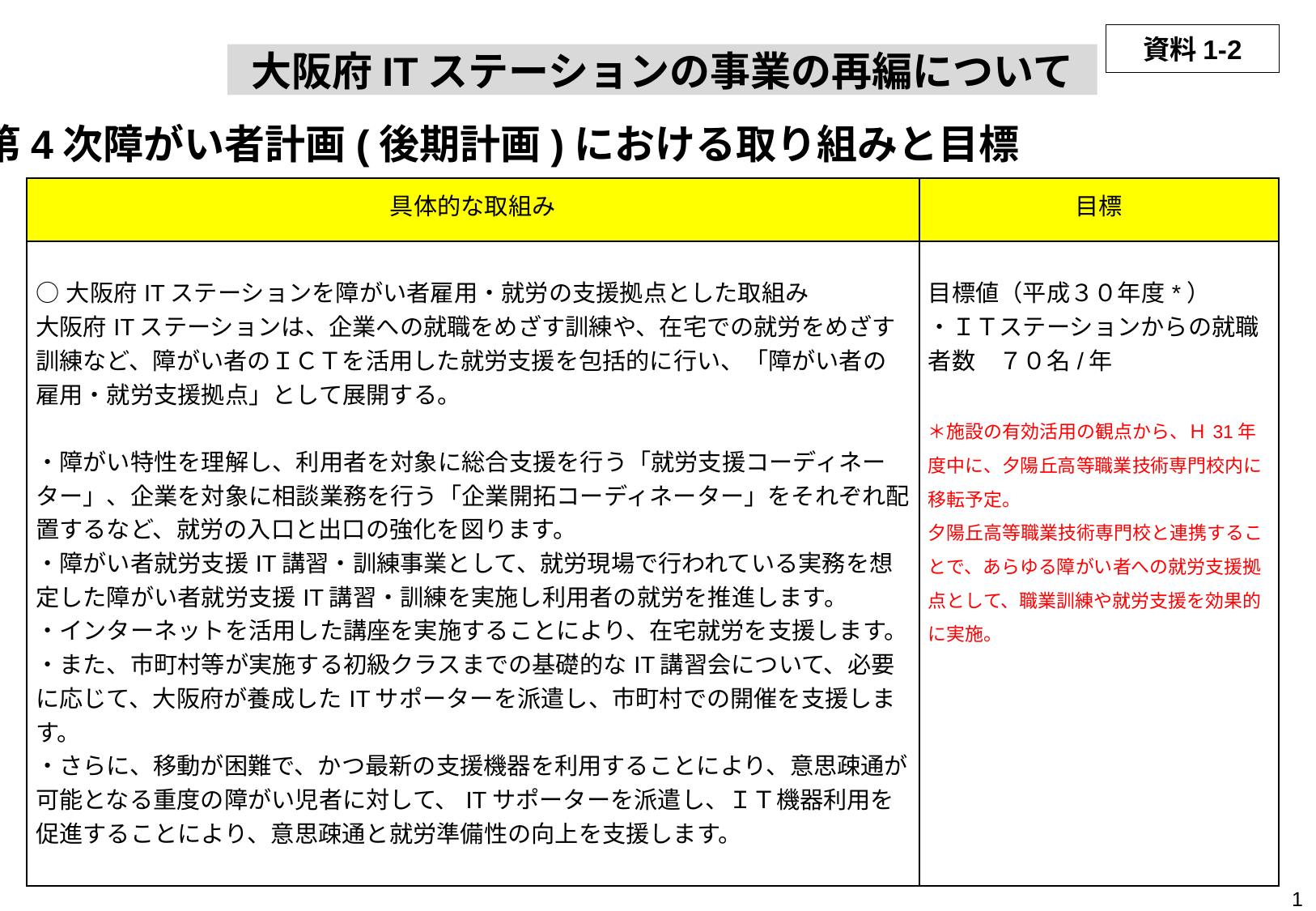

資料1-2
大阪府ITステーションの事業の再編について
第4次障がい者計画(後期計画)における取り組みと目標
| 具体的な取組み | 目標 |
| --- | --- |
| ○大阪府ITステーションを障がい者雇用・就労の支援拠点とした取組み 大阪府ITステーションは、企業への就職をめざす訓練や、在宅での就労をめざす訓練など、障がい者のＩＣＴを活用した就労支援を包括的に行い、「障がい者の雇用・就労支援拠点」として展開する。 ・障がい特性を理解し、利用者を対象に総合支援を行う「就労支援コーディネーター」、企業を対象に相談業務を行う「企業開拓コーディネーター」をそれぞれ配置するなど、就労の入口と出口の強化を図ります。 ・障がい者就労支援IT講習・訓練事業として、就労現場で行われている実務を想定した障がい者就労支援IT講習・訓練を実施し利用者の就労を推進します。 ・インターネットを活用した講座を実施することにより、在宅就労を支援します。 ・また、市町村等が実施する初級クラスまでの基礎的なIT講習会について、必要に応じて、大阪府が養成したITサポーターを派遣し、市町村での開催を支援します。 ・さらに、移動が困難で、かつ最新の支援機器を利用することにより、意思疎通が可能となる重度の障がい児者に対して、ITサポーターを派遣し、ＩＴ機器利用を促進することにより、意思疎通と就労準備性の向上を支援します。 | 目標値（平成３０年度\*） ・ＩＴステーションからの就職者数　７０名/年   ＊施設の有効活用の観点から、Ｈ31年度中に、夕陽丘高等職業技術専門校内に移転予定。 夕陽丘高等職業技術専門校と連携することで、あらゆる障がい者への就労支援拠点として、職業訓練や就労支援を効果的に実施。 |
1